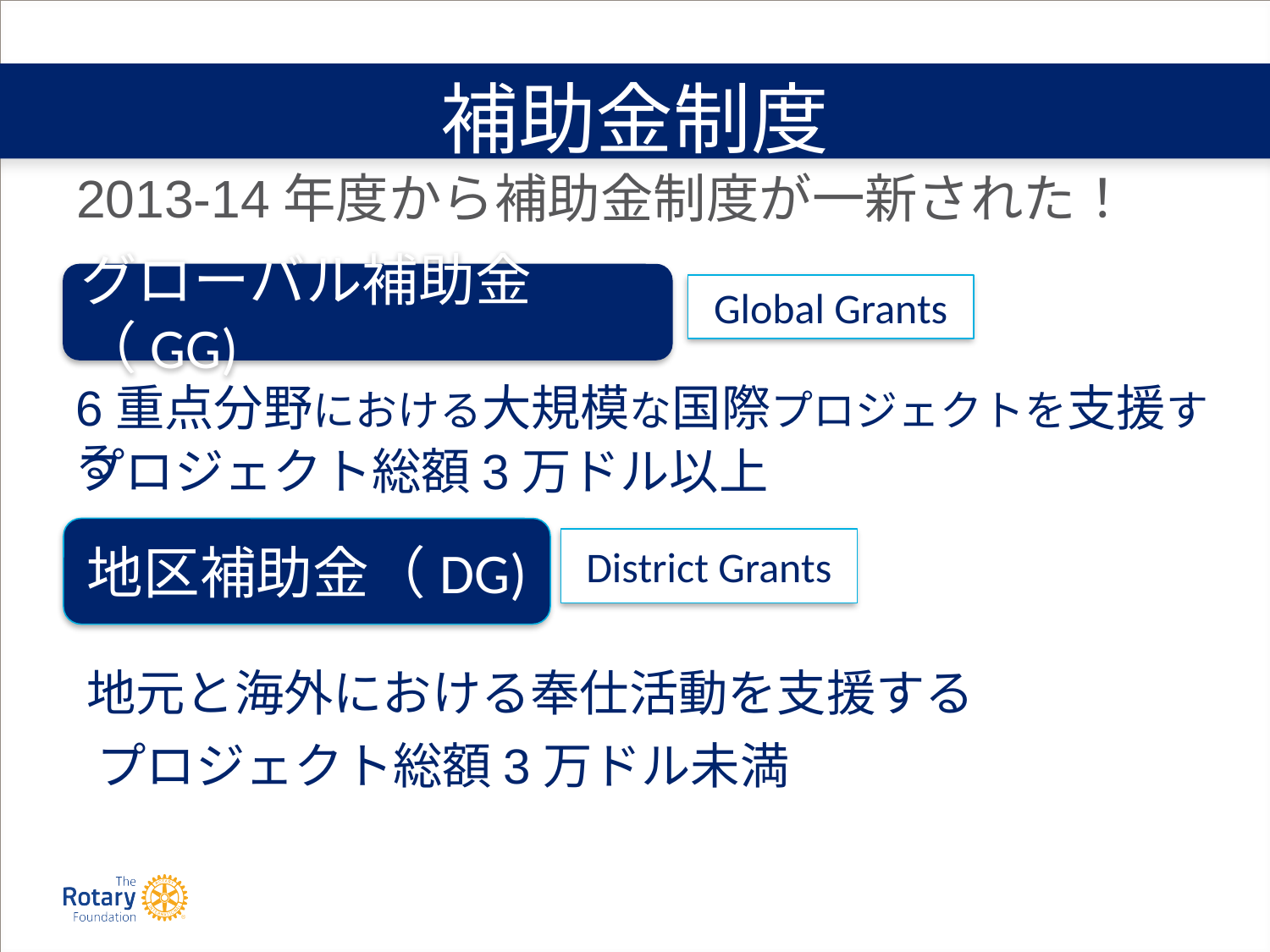

# 補助金制度
2013-14年度から補助金制度が一新された！
グローバル補助金（GG)
Global Grants
6重点分野における大規模な国際プロジェクトを支援する
プロジェクト総額3万ドル以上
地区補助金（DG)
District Grants
地元と海外における奉仕活動を支援する
プロジェクト総額3万ドル未満